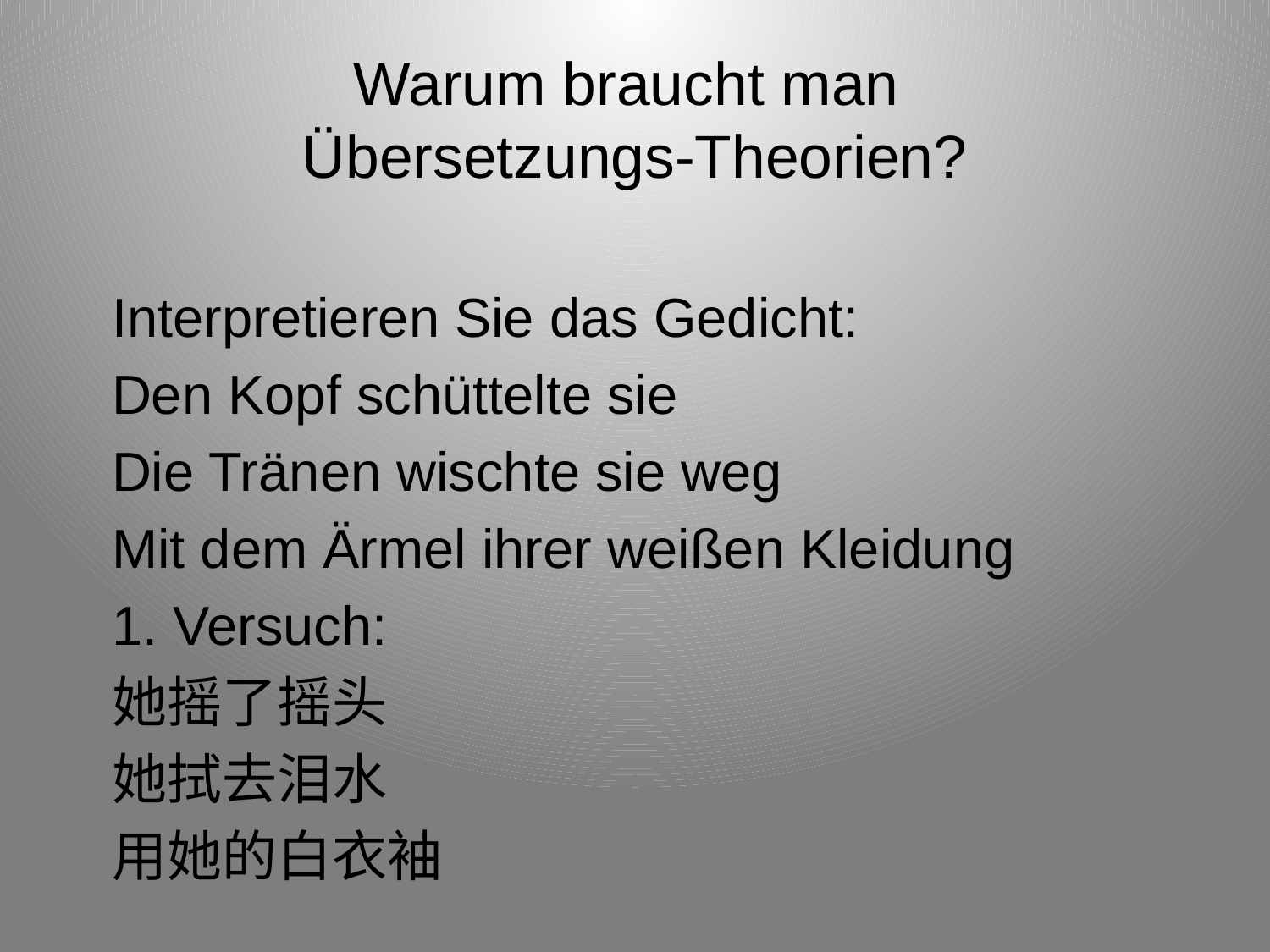

# Warum braucht man Übersetzungs-Theorien?
Interpretieren Sie das Gedicht:
Den Kopf schüttelte sie
Die Tränen wischte sie weg
Mit dem Ärmel ihrer weißen Kleidung
1. Versuch:
她摇了摇头
她拭去泪水
用她的白衣袖